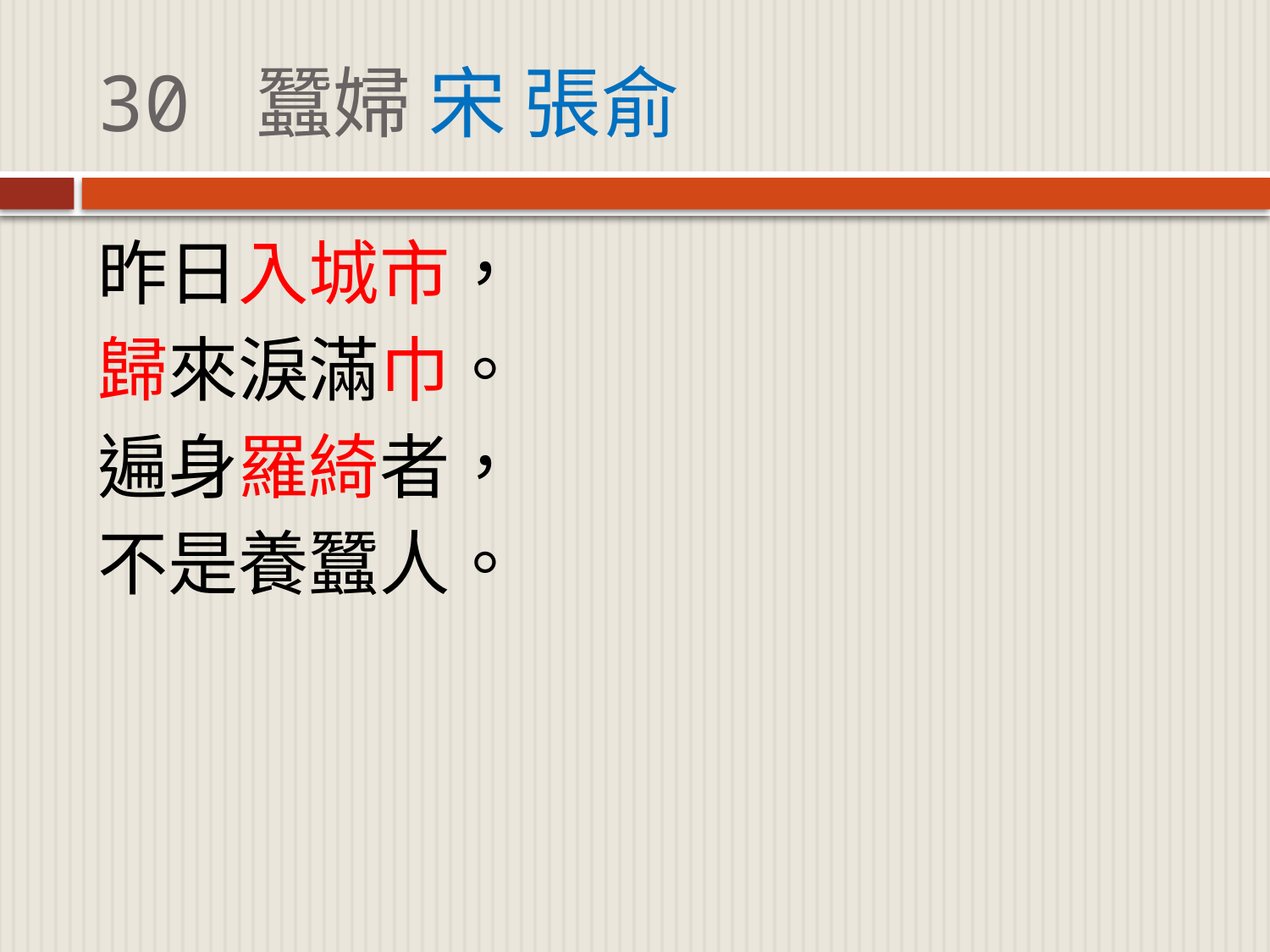

# 30 蠶婦 宋 張俞
昨日入城市，
歸來淚滿巾。
遍身羅綺者，
不是養蠶人。